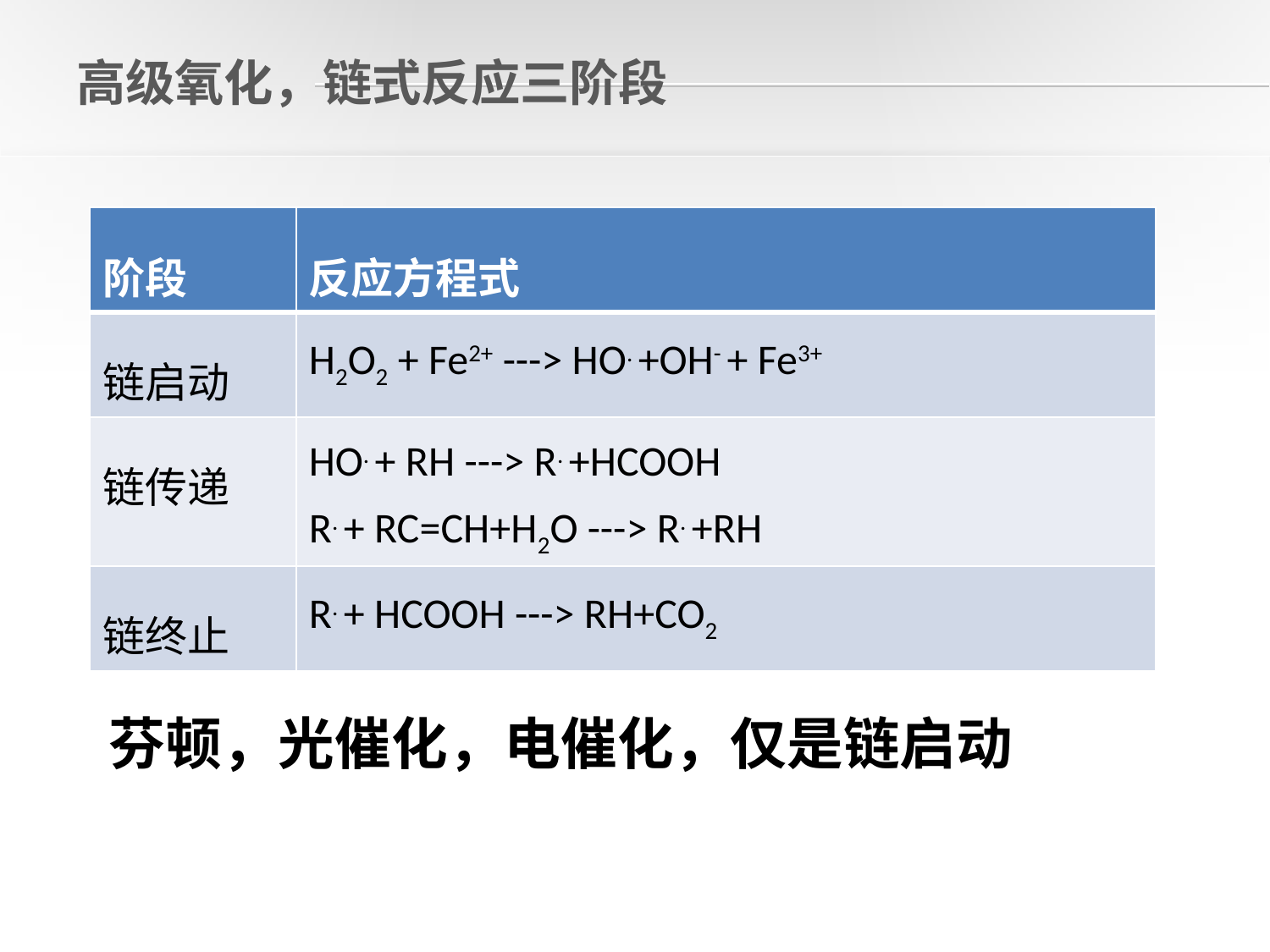

# 高级氧化，链式反应三阶段
| 阶段 | 反应方程式 |
| --- | --- |
| 链启动 | H2O2 + Fe2+ ---> HO. +OH- + Fe3+ |
| 链传递 | HO. + RH ---> R. +HCOOH R. + RC=CH+H2O ---> R. +RH |
| 链终止 | R. + HCOOH ---> RH+CO2 |
芬顿，光催化，电催化，仅是链启动